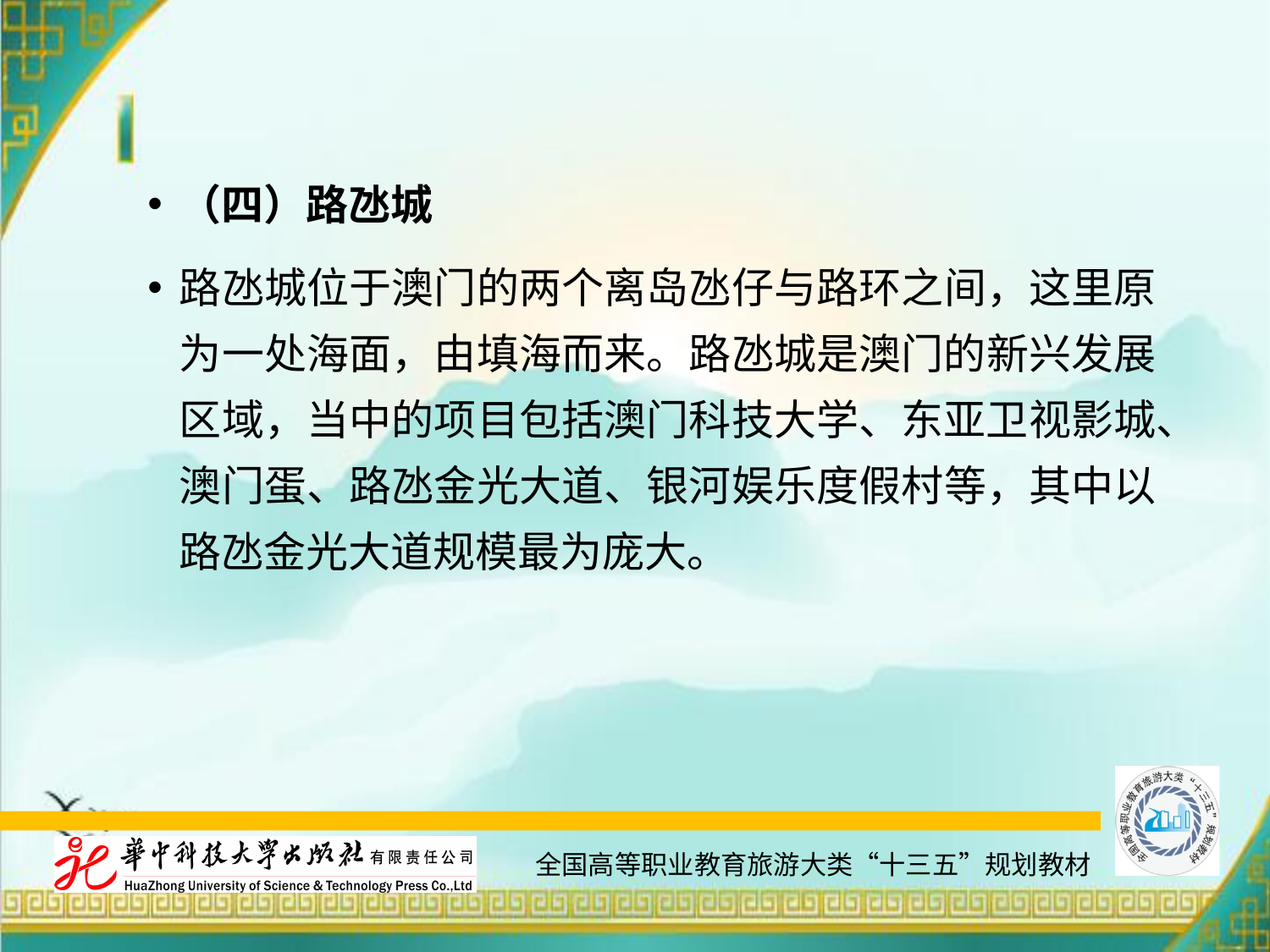

#
（四）路氹城
路氹城位于澳门的两个离岛氹仔与路环之间，这里原为一处海面，由填海而来。路氹城是澳门的新兴发展区域，当中的项目包括澳门科技大学、东亚卫视影城、澳门蛋、路氹金光大道、银河娱乐度假村等，其中以路氹金光大道规模最为庞大。